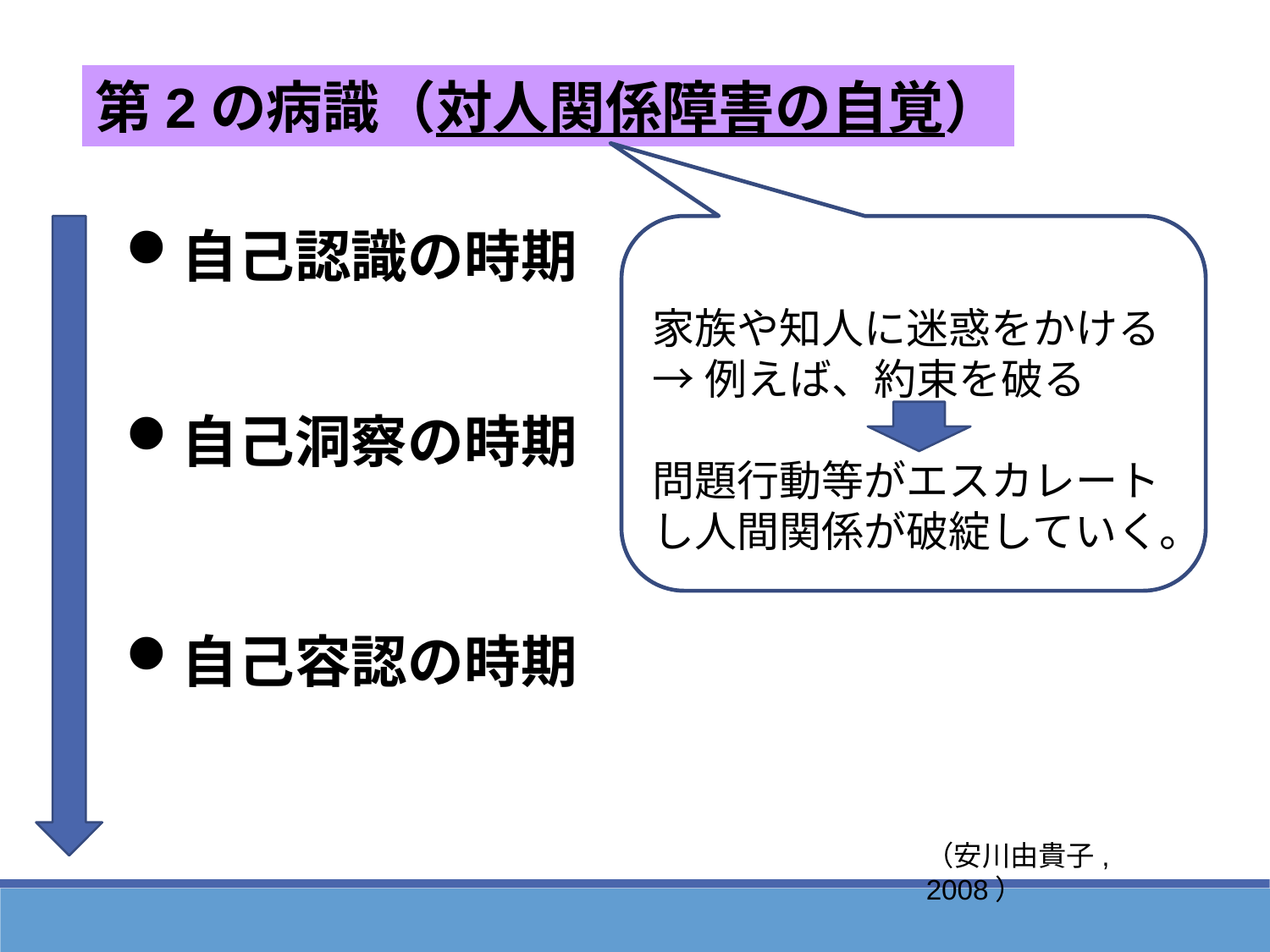

第2の病識（対人関係障害の自覚）

自己認識の時期

自己洞察の時期

自己容認の時期

家族や知人に迷惑をかける
→例えば、約束を破る

問題行動等がエスカレートし人間関係が破綻していく。

（安川由貴子,　2008）